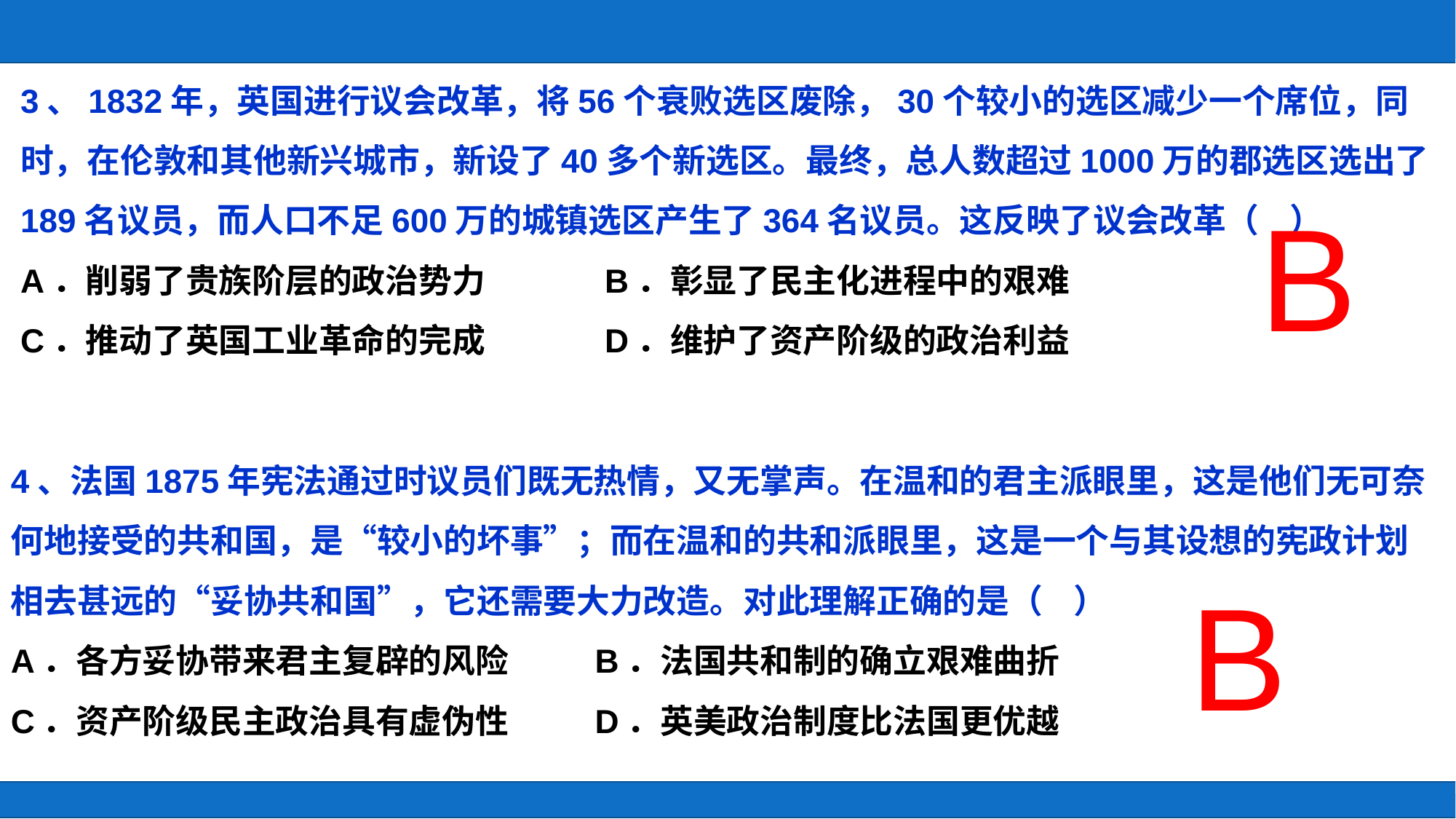

3、1832年，英国进行议会改革，将56个衰败选区废除，30个较小的选区减少一个席位，同时，在伦敦和其他新兴城市，新设了40多个新选区。最终，总人数超过1000万的郡选区选出了189名议员，而人口不足600万的城镇选区产生了364名议员。这反映了议会改革（    ）
A．削弱了贵族阶层的政治势力	    B．彰显了民主化进程中的艰难
C．推动了英国工业革命的完成	    D．维护了资产阶级的政治利益
B
4、法国1875年宪法通过时议员们既无热情，又无掌声。在温和的君主派眼里，这是他们无可奈何地接受的共和国，是“较小的坏事”；而在温和的共和派眼里，这是一个与其设想的宪政计划相去甚远的“妥协共和国”，它还需要大力改造。对此理解正确的是（    ）
A．各方妥协带来君主复辟的风险	    B．法国共和制的确立艰难曲折
C．资产阶级民主政治具有虚伪性	    D．英美政治制度比法国更优越
B